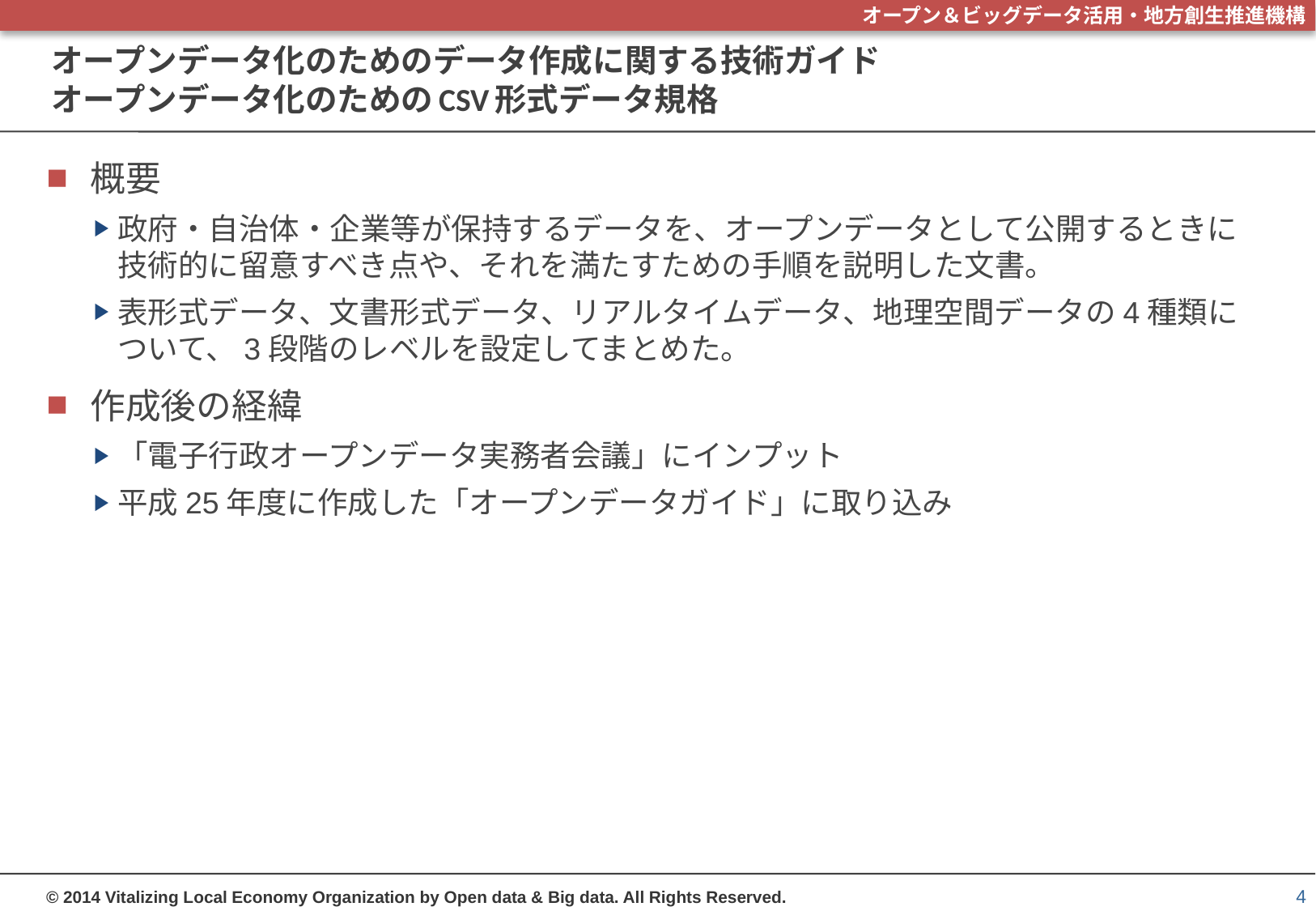

# オープンデータ化のためのデータ作成に関する技術ガイド オープンデータ化のためのCSV形式データ規格
概要
政府・自治体・企業等が保持するデータを、オープンデータとして公開するときに技術的に留意すべき点や、それを満たすための手順を説明した文書。
表形式データ、文書形式データ、リアルタイムデータ、地理空間データの4種類について、3段階のレベルを設定してまとめた。
作成後の経緯
「電子行政オープンデータ実務者会議」にインプット
平成25年度に作成した「オープンデータガイド」に取り込み
4